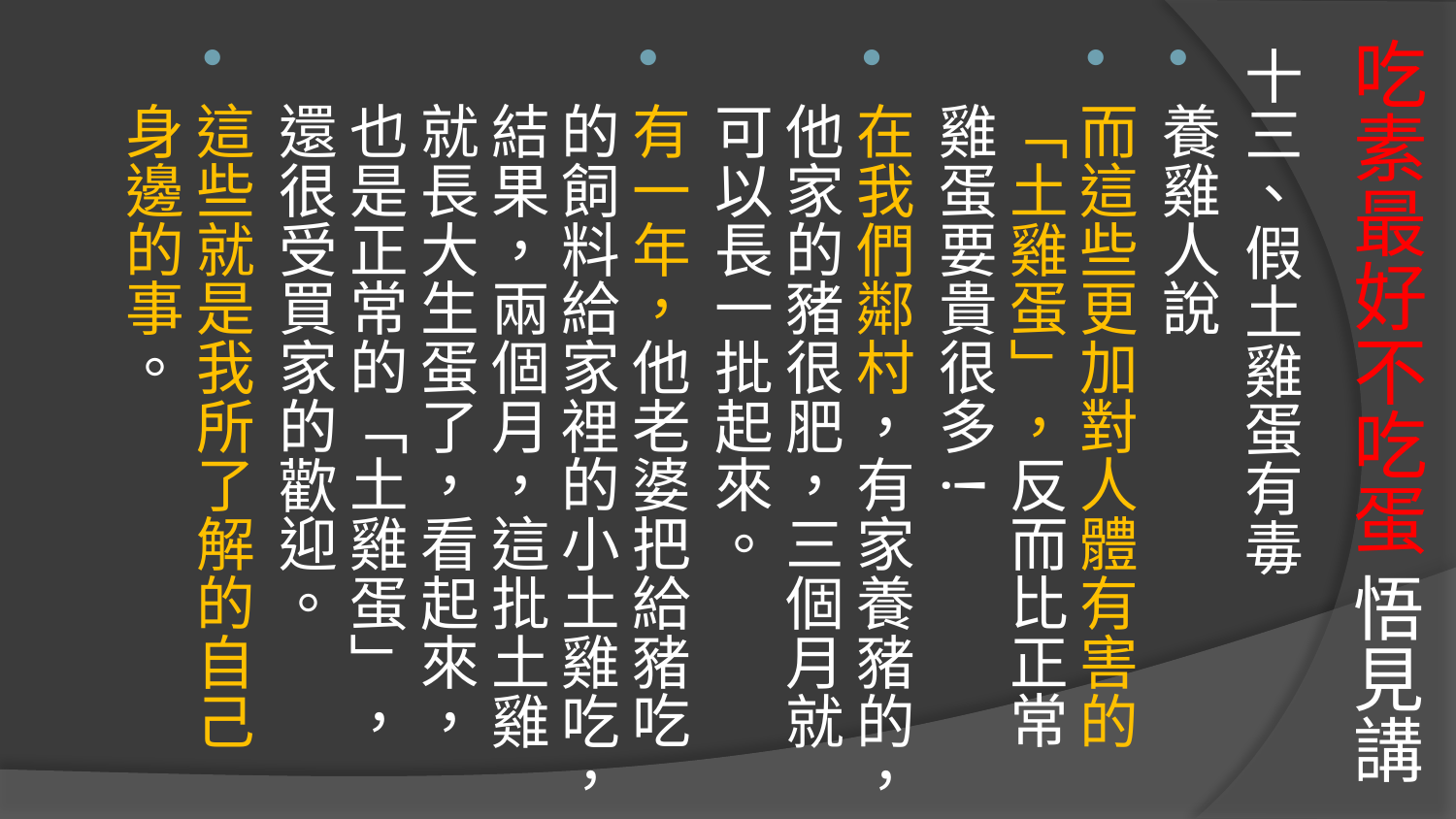

十三、假土雞蛋有毒
養雞人說
而這些更加對人體有害的「土雞蛋」，反而比正常雞蛋要貴很多!
在我們鄰村，有家養豬的，他家的豬很肥，三個月就可以長一批起來。
有一年，他老婆把給豬吃的飼料給家裡的小土雞吃，結果，兩個月，這批土雞就長大生蛋了，看起來，也是正常的「土雞蛋」，還很受買家的歡迎。
這些就是我所了解的自己身邊的事。

# 吃素最好不吃蛋 悟見講